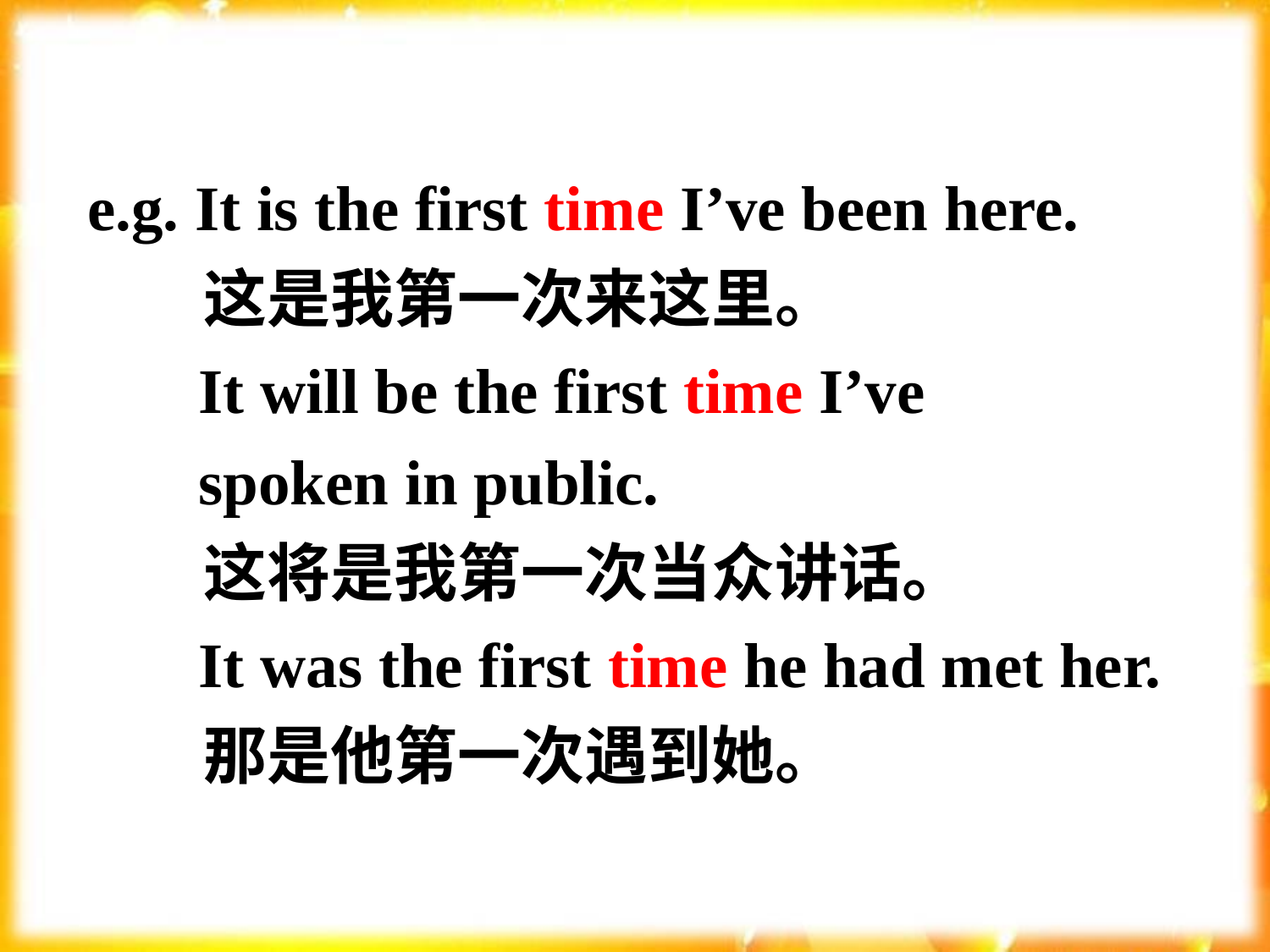

e.g. It is the first time I’ve been here.
       这是我第一次来这里。
       It will be the first time I’ve
       spoken in public.
       这将是我第一次当众讲话。
       It was the first time he had met her.
       那是他第一次遇到她。